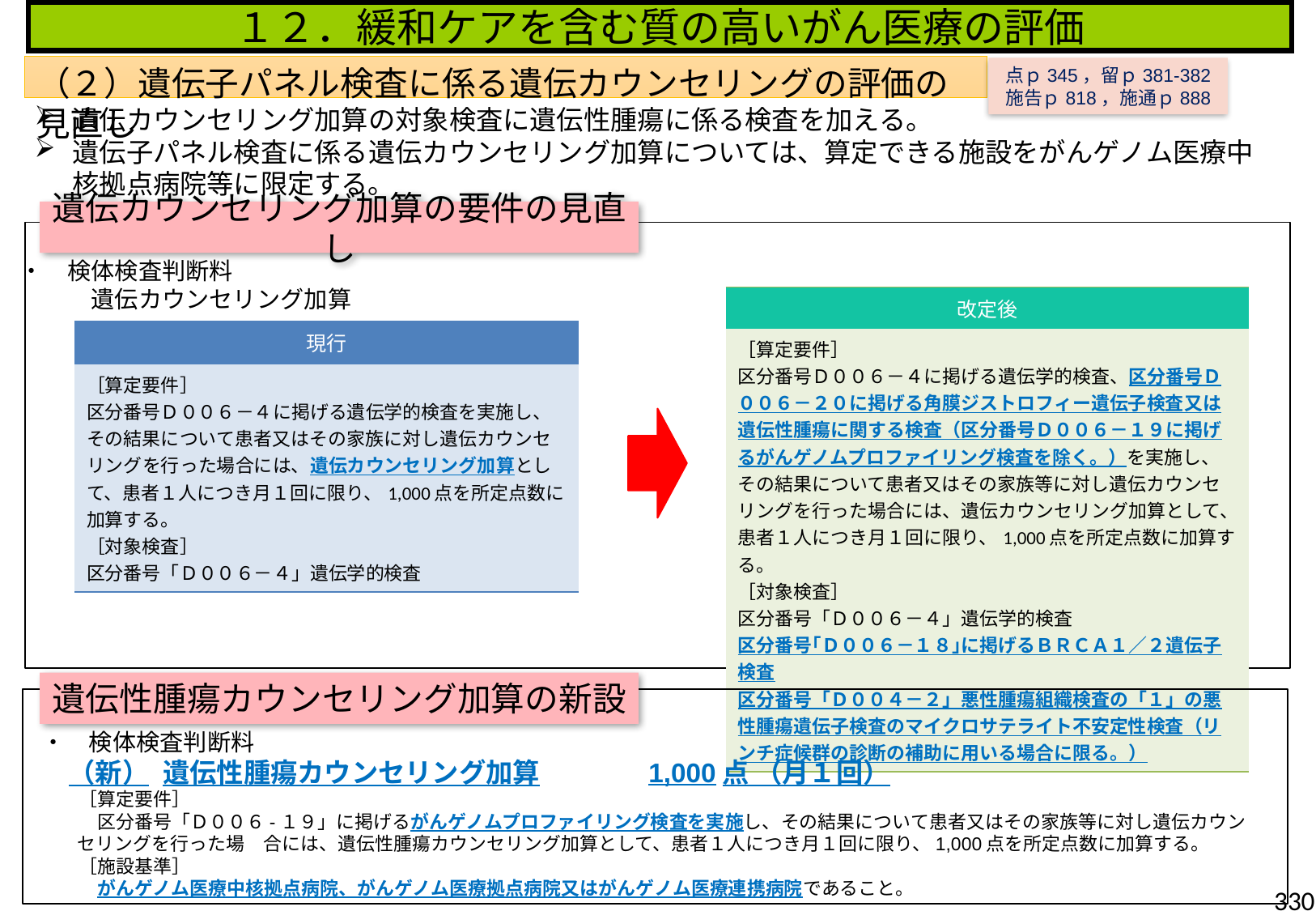

１２．緩和ケアを含む質の高いがん医療の評価
（２）遺伝子パネル検査に係る遺伝カウンセリングの評価の見直し
点ｐ345，留ｐ381-382
施告ｐ818，施通ｐ888
遺伝カウンセリング加算の対象検査に遺伝性腫瘍に係る検査を加える。
遺伝子パネル検査に係る遺伝カウンセリング加算については、算定できる施設をがんゲノム医療中核拠点病院等に限定する。

遺伝カウンセリング加算の要件の見直し

・　検体検査判断料
　　　遺伝カウンセリング加算
| 改定後 |
| --- |
| ［算定要件］ 区分番号Ｄ００６－４に掲げる遺伝学的検査、区分番号Ｄ００６－２０に掲げる角膜ジストロフィー遺伝子検査又は遺伝性腫瘍に関する検査（区分番号Ｄ００６－１９に掲げるがんゲノムプロファイリング検査を除く。）を実施し、その結果について患者又はその家族等に対し遺伝カウンセリングを行った場合には、遺伝カウンセリング加算として、患者１人につき月１回に限り、1,000点を所定点数に加算する。 ［対象検査］ 区分番号「Ｄ００６－４」遺伝学的検査 区分番号｢Ｄ００６－１８｣に掲げるＢＲＣＡ１／２遺伝子検査 区分番号「Ｄ００４－２」悪性腫瘍組織検査の「１」の悪性腫瘍遺伝子検査のマイクロサテライト不安定性検査（リンチ症候群の診断の補助に用いる場合に限る。） |
| 現行 |
| --- |
| ［算定要件］ 区分番号Ｄ００６－４に掲げる遺伝学的検査を実施し、その結果について患者又はその家族に対し遺伝カウンセリングを行った場合には、遺伝カウンセリング加算として、患者１人につき月１回に限り、1,000点を所定点数に加算する。 ［対象検査］ 区分番号「Ｄ００６－４」遺伝学的検査 |

遺伝性腫瘍カウンセリング加算の新設

・　検体検査判断料
　（新）	遺伝性腫瘍カウンセリング加算	1,000点 （月１回）
　　［算定要件］
　　　区分番号「Ｄ００６-１９」に掲げるがんゲノムプロファイリング検査を実施し、その結果について患者又はその家族等に対し遺伝カウンセリングを行った場　合には、遺伝性腫瘍カウンセリング加算として、患者１人につき月１回に限り、1,000点を所定点数に加算する。
　　［施設基準］
　　　がんゲノム医療中核拠点病院、がんゲノム医療拠点病院又はがんゲノム医療連携病院であること。
330